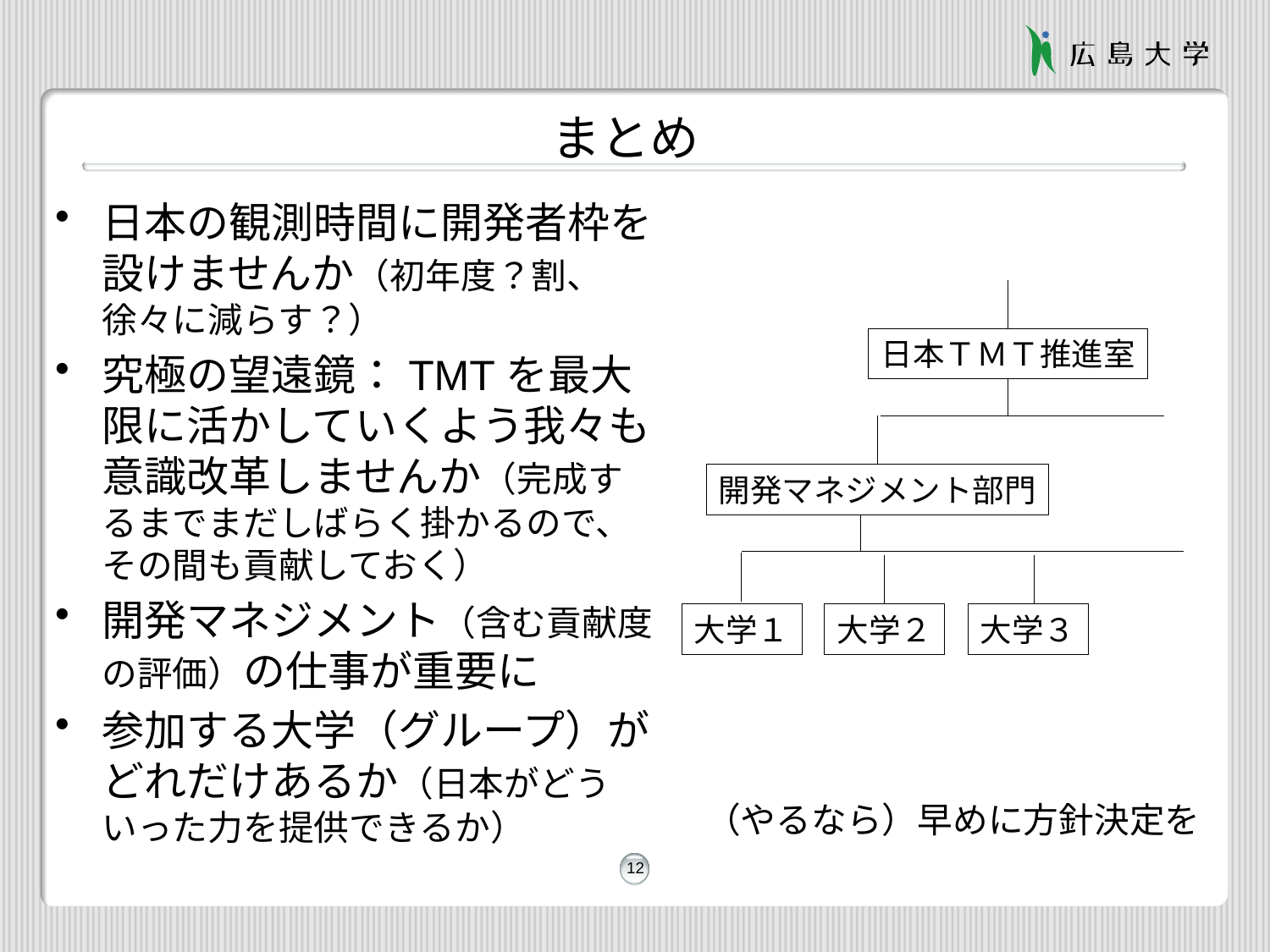

# まとめ
日本の観測時間に開発者枠を設けませんか（初年度？割、徐々に減らす？）
究極の望遠鏡：TMTを最大限に活かしていくよう我々も意識改革しませんか（完成するまでまだしばらく掛かるので、その間も貢献しておく）
開発マネジメント（含む貢献度の評価）の仕事が重要に
参加する大学（グループ）がどれだけあるか（日本がどういった力を提供できるか）

日本ＴＭＴ推進室
開発マネジメント部門
大学１
大学２
大学３
（やるなら）早めに方針決定を